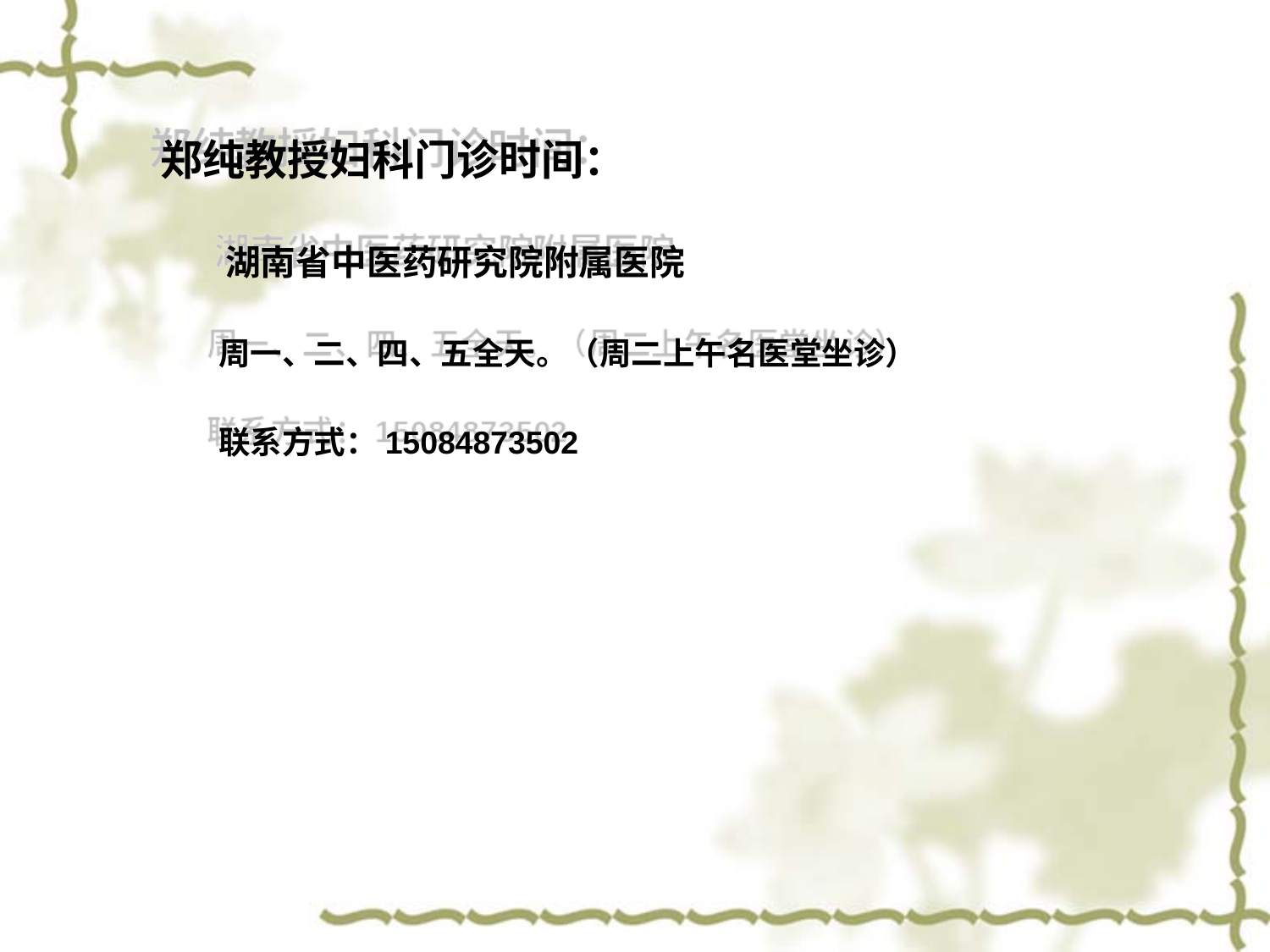

郑纯教授妇科门诊时间：

       湖南省中医药研究院附属医院

       周一、二、四、五全天。（周二上午名医堂坐诊）

       联系方式：15084873502